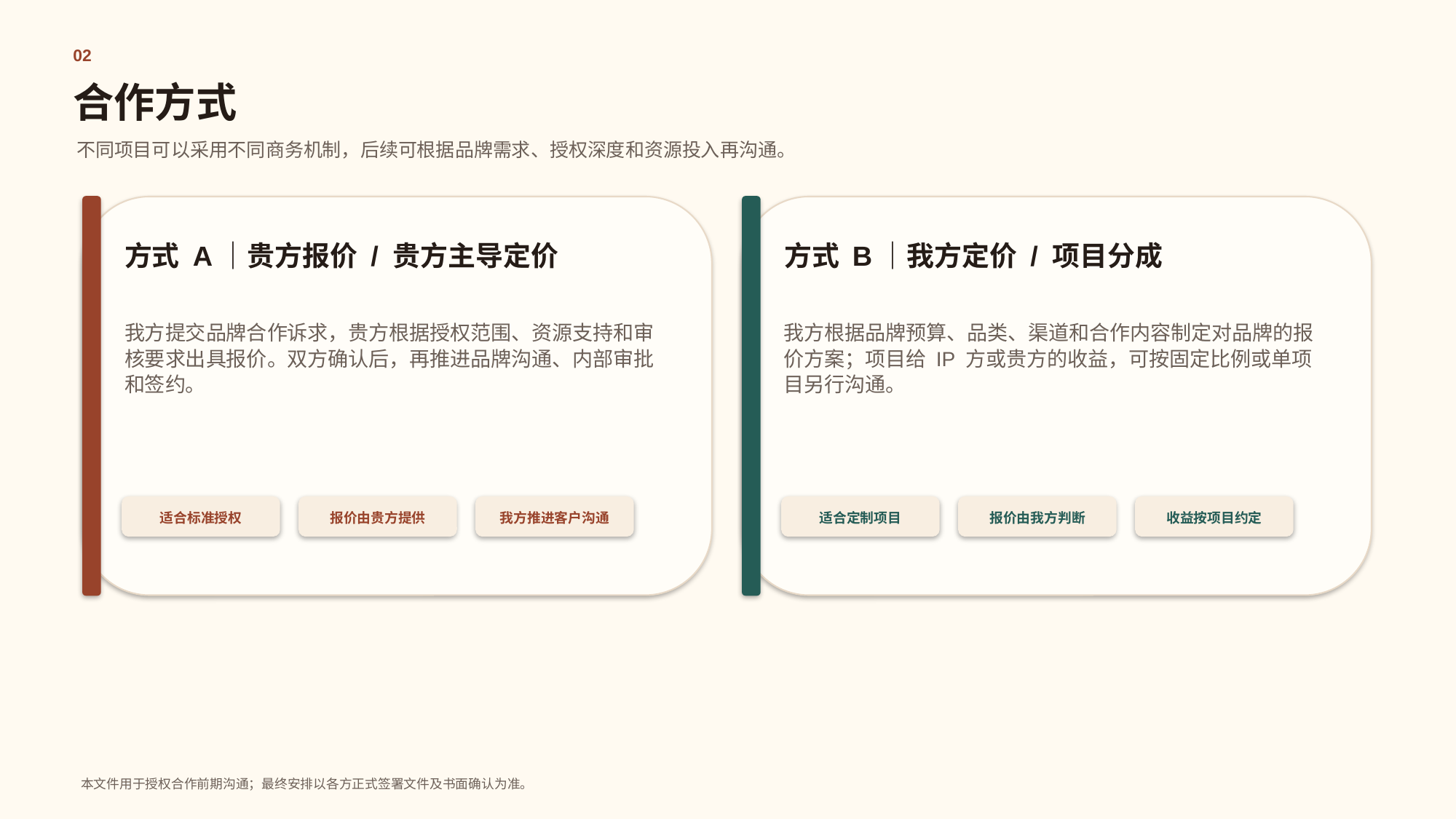

02
合作方式
不同项目可以采用不同商务机制，后续可根据品牌需求、授权深度和资源投入再沟通。

方式 A｜贵方报价 / 贵方主导定价
方式 B｜我方定价 / 项目分成
我方提交品牌合作诉求，贵方根据授权范围、资源支持和审核要求出具报价。双方确认后，再推进品牌沟通、内部审批和签约。
我方根据品牌预算、品类、渠道和合作内容制定对品牌的报价方案；项目给 IP 方或贵方的收益，可按固定比例或单项目另行沟通。

适合标准授权
报价由贵方提供
我方推进客户沟通
适合定制项目
报价由我方判断
收益按项目约定
本文件用于授权合作前期沟通；最终安排以各方正式签署文件及书面确认为准。